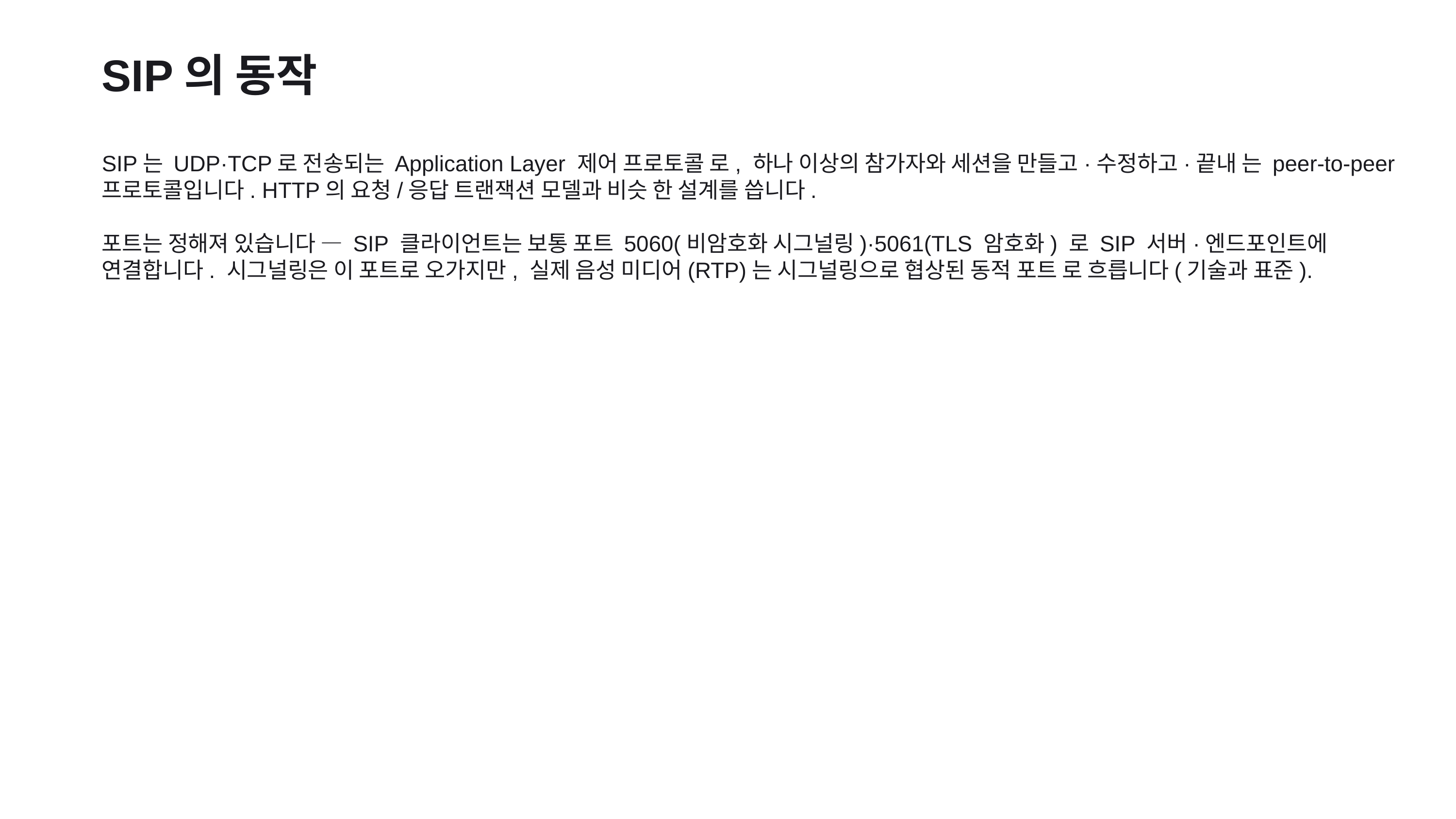

SIP의 동작
SIP는 UDP·TCP로 전송되는 Application Layer 제어 프로토콜 로, 하나 이상의 참가자와 세션을 만들고·수정하고·끝내 는 peer-to-peer 프로토콜입니다. HTTP의 요청/응답 트랜잭션 모델과 비슷 한 설계를 씁니다.

포트는 정해져 있습니다 — SIP 클라이언트는 보통 포트 5060(비암호화 시그널링)·5061(TLS 암호화) 로 SIP 서버·엔드포인트에 연결합니다. 시그널링은 이 포트로 오가지만, 실제 음성 미디어(RTP)는 시그널링으로 협상된 동적 포트 로 흐릅니다(기술과 표준).